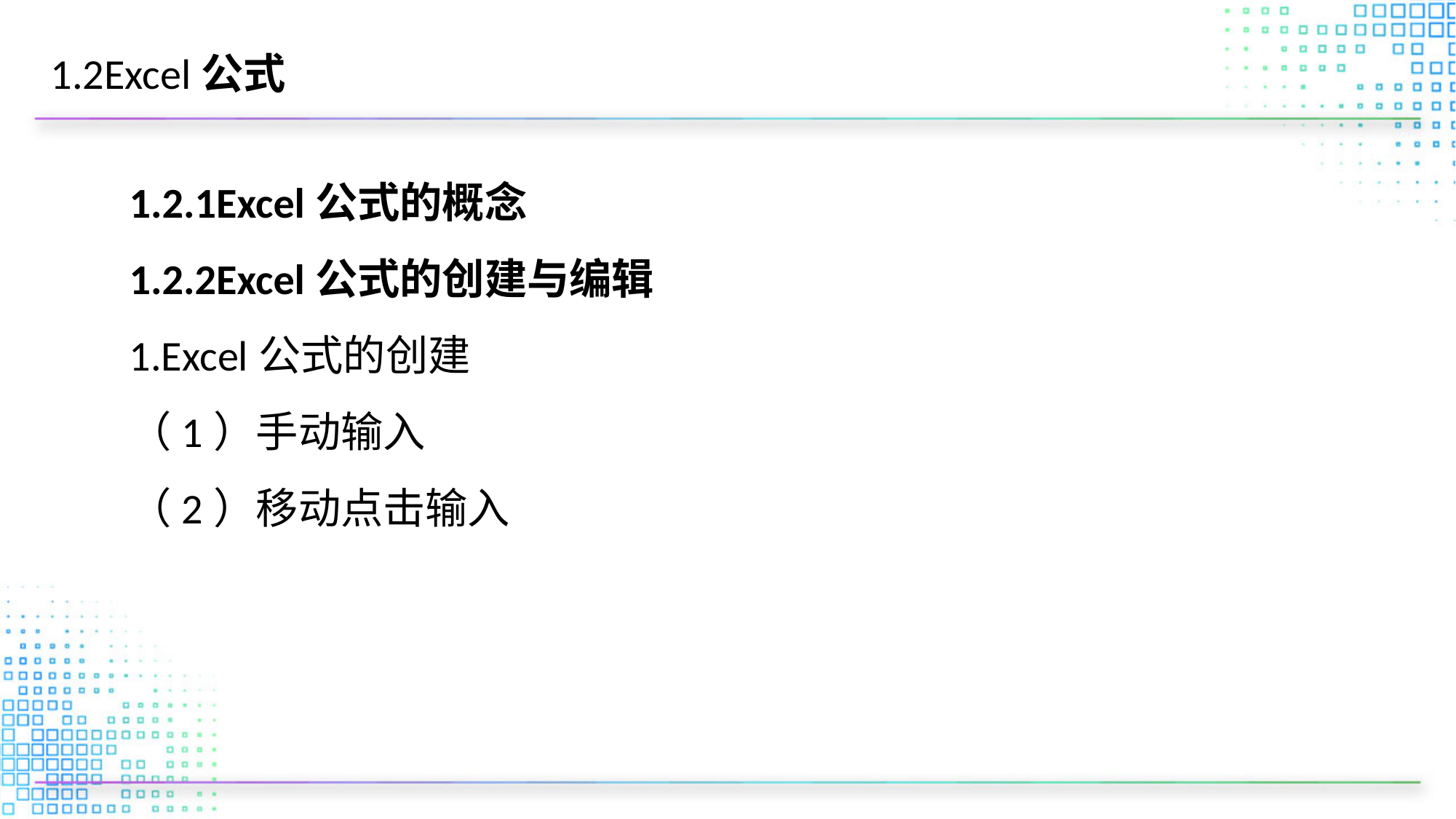

# 1.2Excel公式
1.2.1Excel公式的概念
1.2.2Excel公式的创建与编辑
1.Excel公式的创建
（1）手动输入
（2）移动点击输入